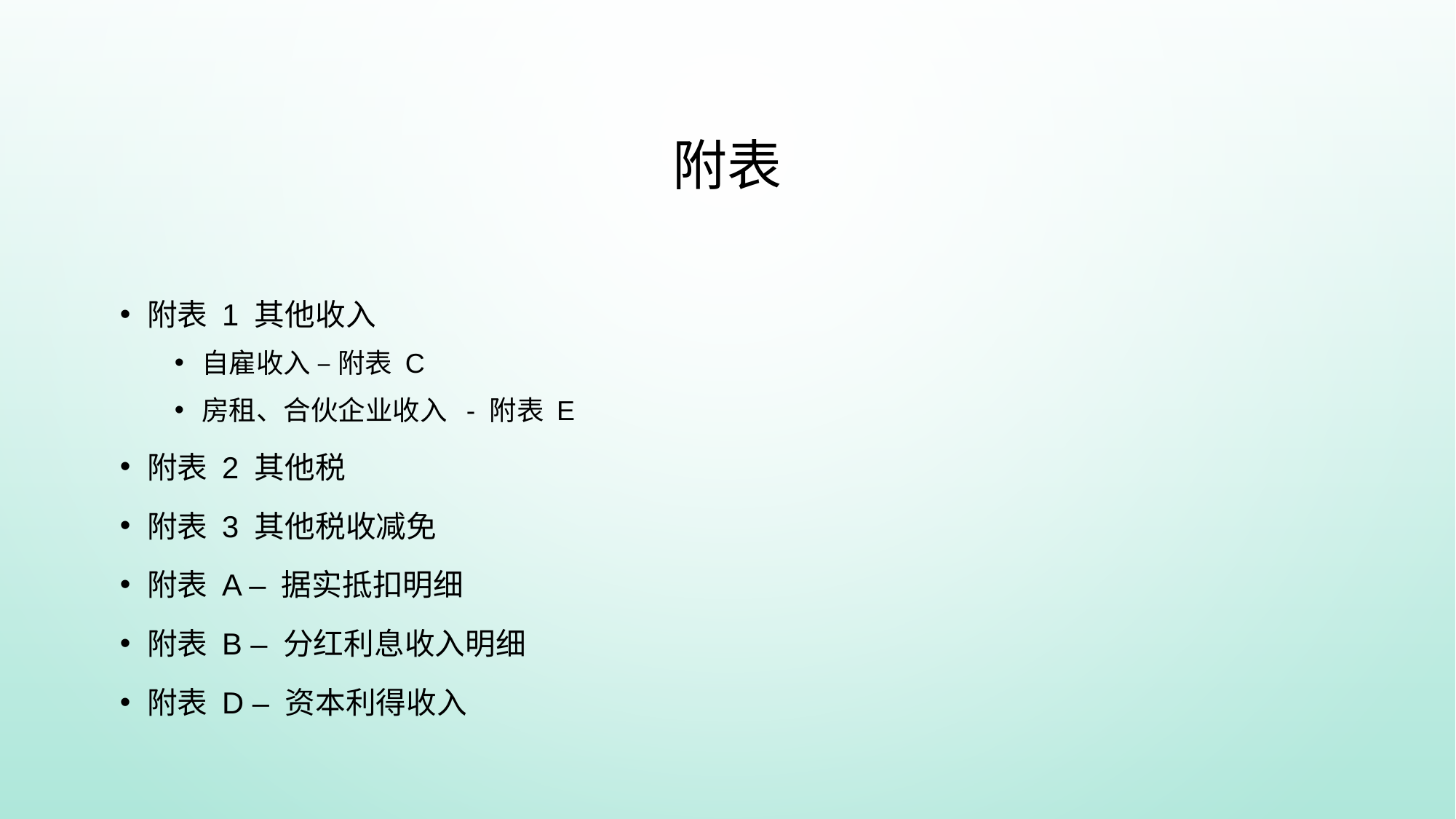

# 附表
附表 1 其他收入
自雇收入 – 附表 C
房租、合伙企业收入  - 附表 E
附表 2 其他税
附表 3 其他税收减免
附表 A – 据实抵扣明细
附表 B – 分红利息收入明细
附表 D – 资本利得收入